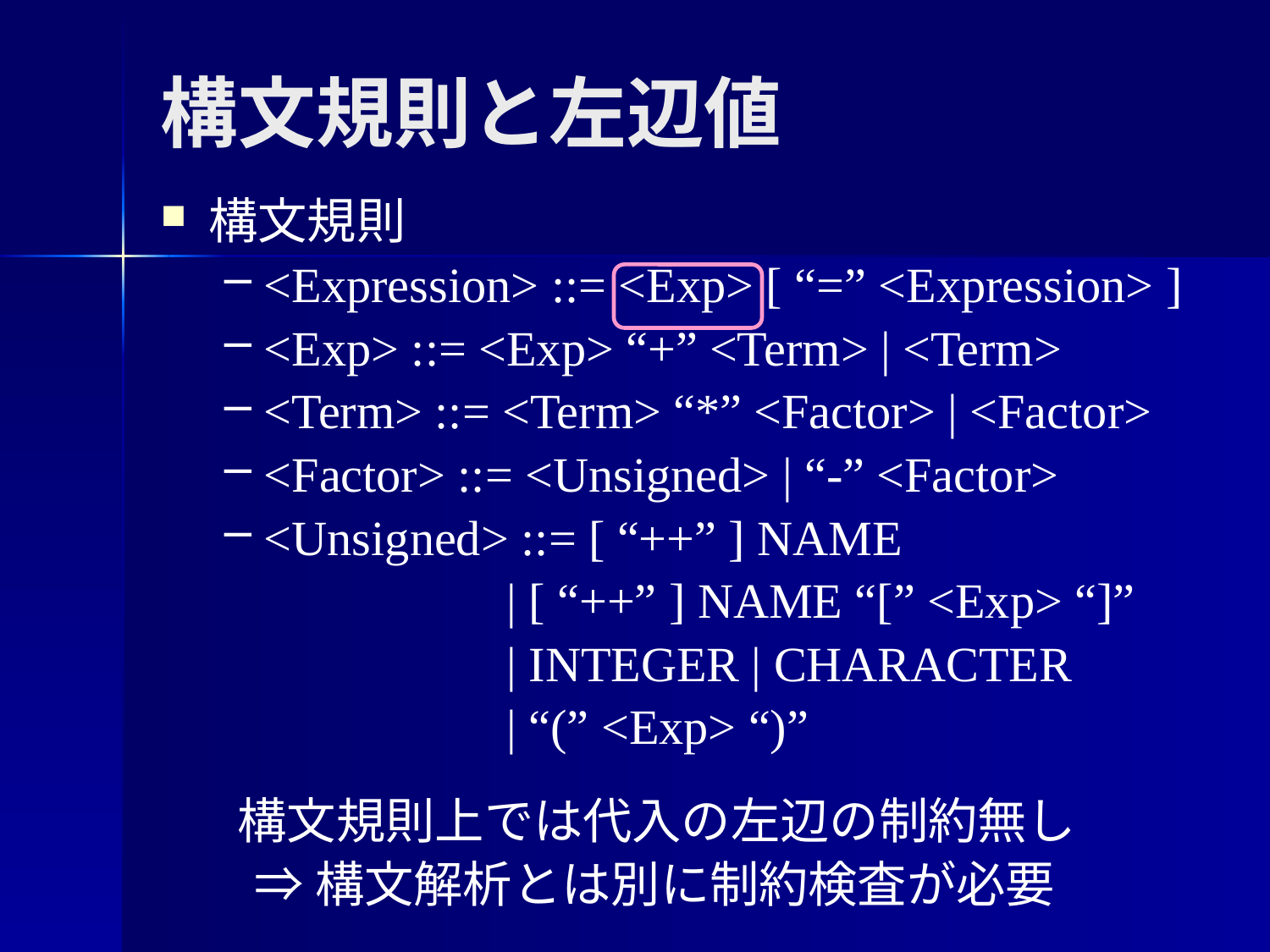

構文規則と左辺値
構文規則
<Expression> ::= <Exp> [ “=” <Expression> ]
<Exp> ::= <Exp> “+” <Term> | <Term>
<Term> ::= <Term> “*” <Factor> | <Factor>
<Factor> ::= <Unsigned> | “-” <Factor>
<Unsigned> ::= [ “++” ] NAME
                       | [ “++” ] NAME “[” <Exp> “]”
                       | INTEGER | CHARACTER
                       | “(” <Exp> “)”

構文規則上では代入の左辺の制約無し
⇒構文解析とは別に制約検査が必要